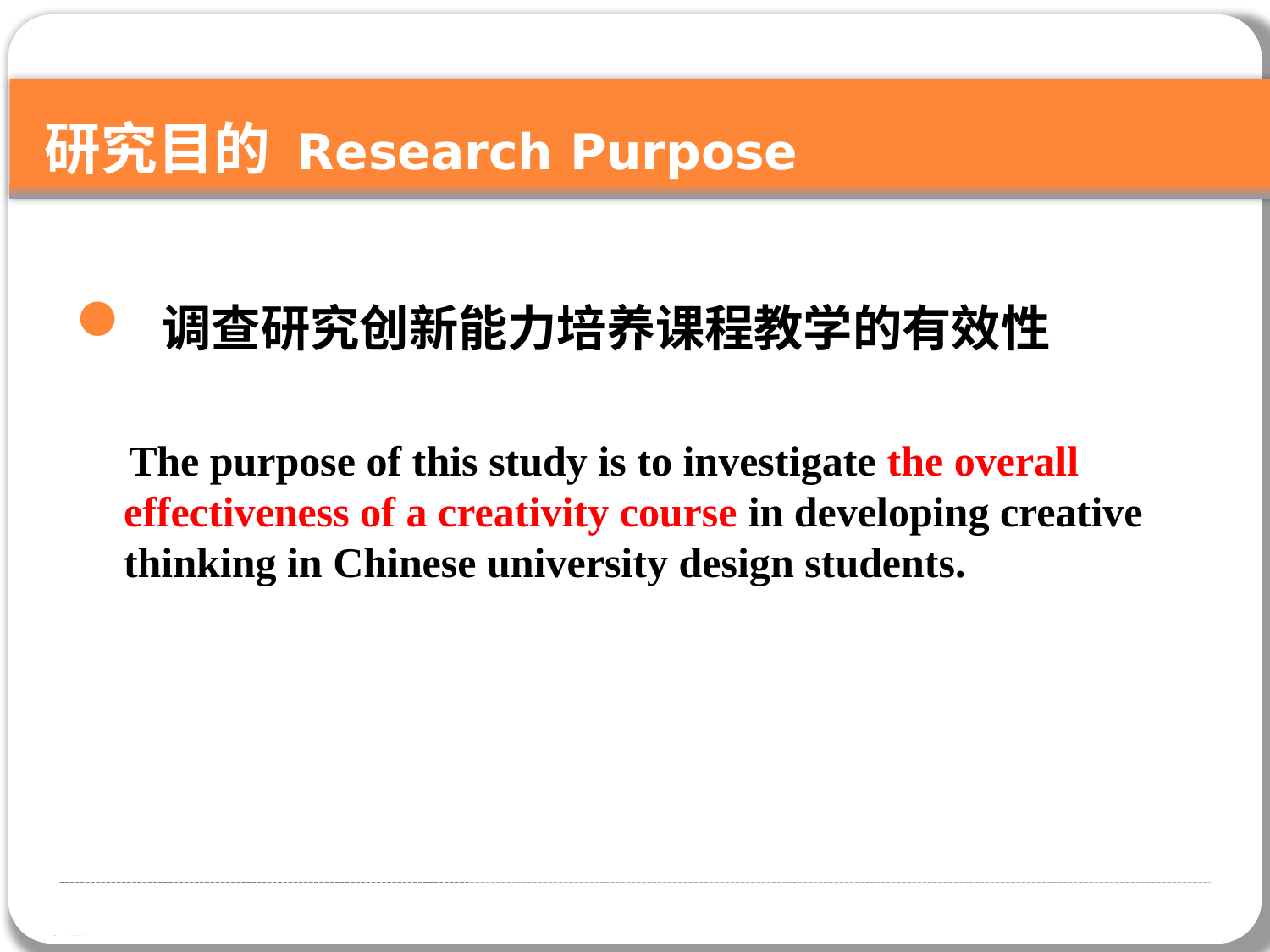

研究目的 Research Purpose

 调查研究创新能力培养课程教学的有效性

     The purpose of this study is to investigate the overall effectiveness of a creativity course in developing creative thinking in Chinese university design students.